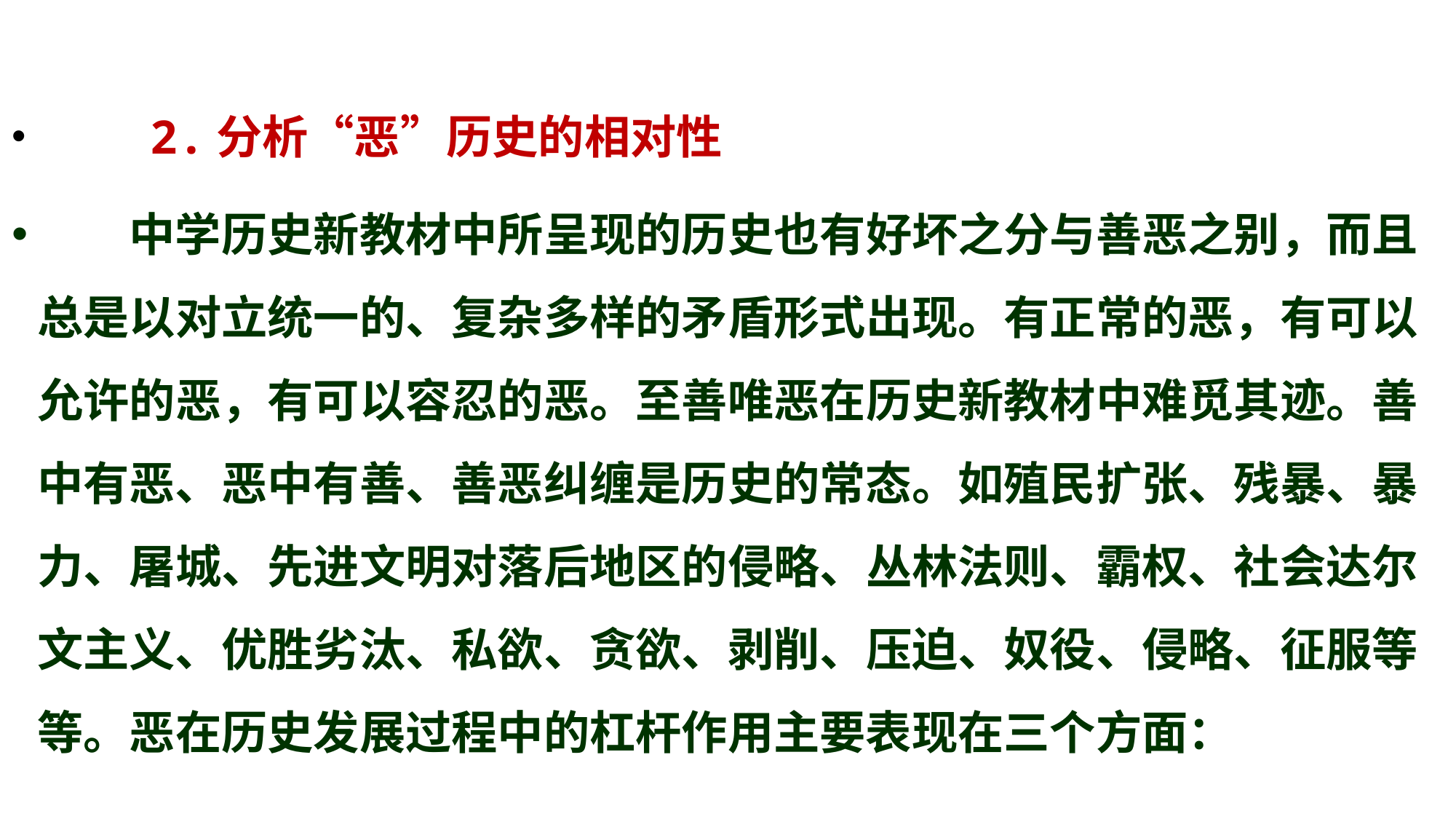

2.分析“恶”历史的相对性
　　中学历史新教材中所呈现的历史也有好坏之分与善恶之别，而且总是以对立统一的、复杂多样的矛盾形式出现。有正常的恶，有可以允许的恶，有可以容忍的恶。至善唯恶在历史新教材中难觅其迹。善中有恶、恶中有善、善恶纠缠是历史的常态。如殖民扩张、残暴、暴力、屠城、先进文明对落后地区的侵略、丛林法则、霸权、社会达尔文主义、优胜劣汰、私欲、贪欲、剥削、压迫、奴役、侵略、征服等等。恶在历史发展过程中的杠杆作用主要表现在三个方面：
#